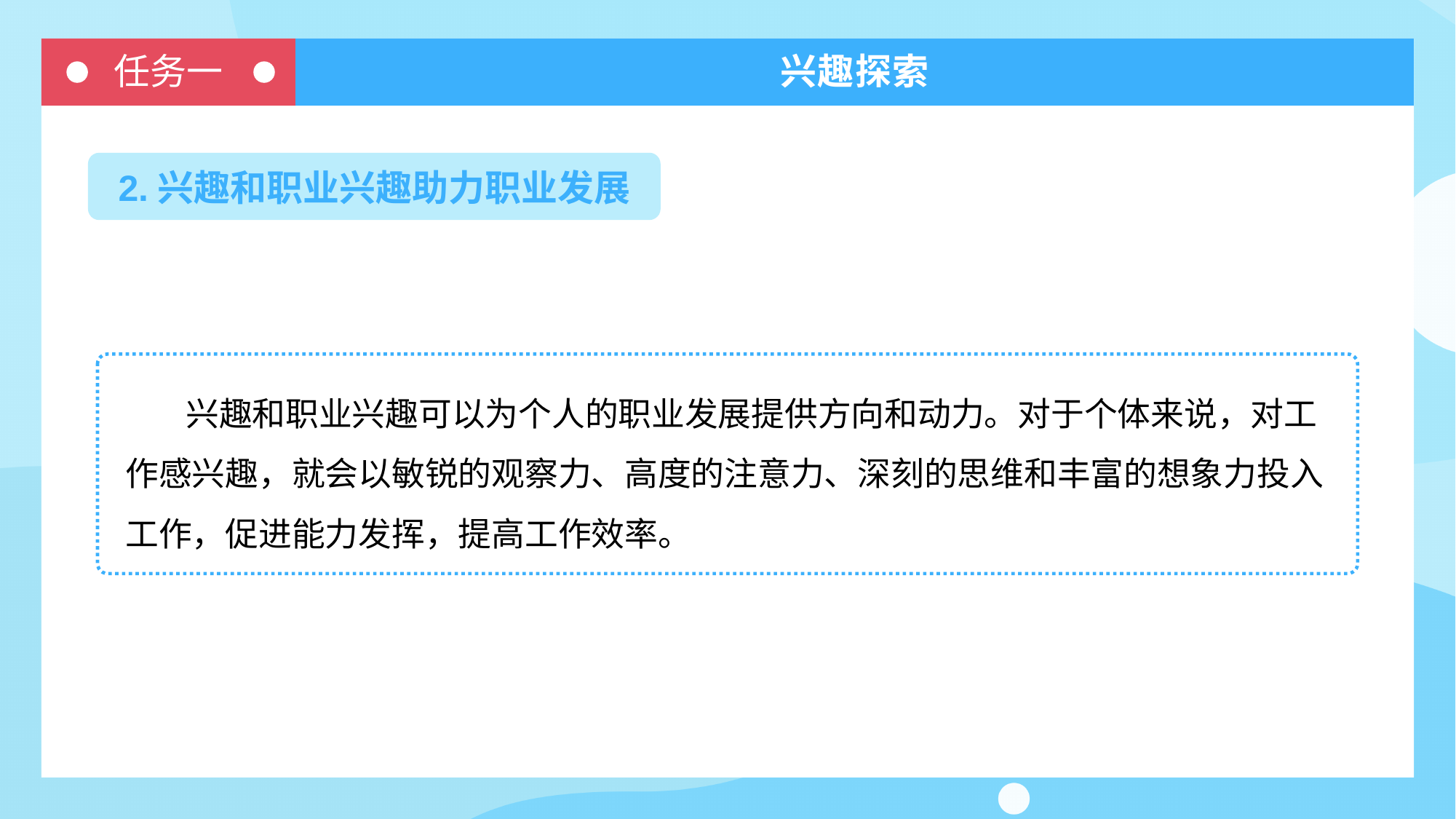

任务一
兴趣探索

2.兴趣和职业兴趣助力职业发展

       兴趣和职业兴趣可以为个人的职业发展提供方向和动力。对于个体来说，对工作感兴趣，就会以敏锐的观察力、高度的注意力、深刻的思维和丰富的想象力投入工作，促进能力发挥，提高工作效率。